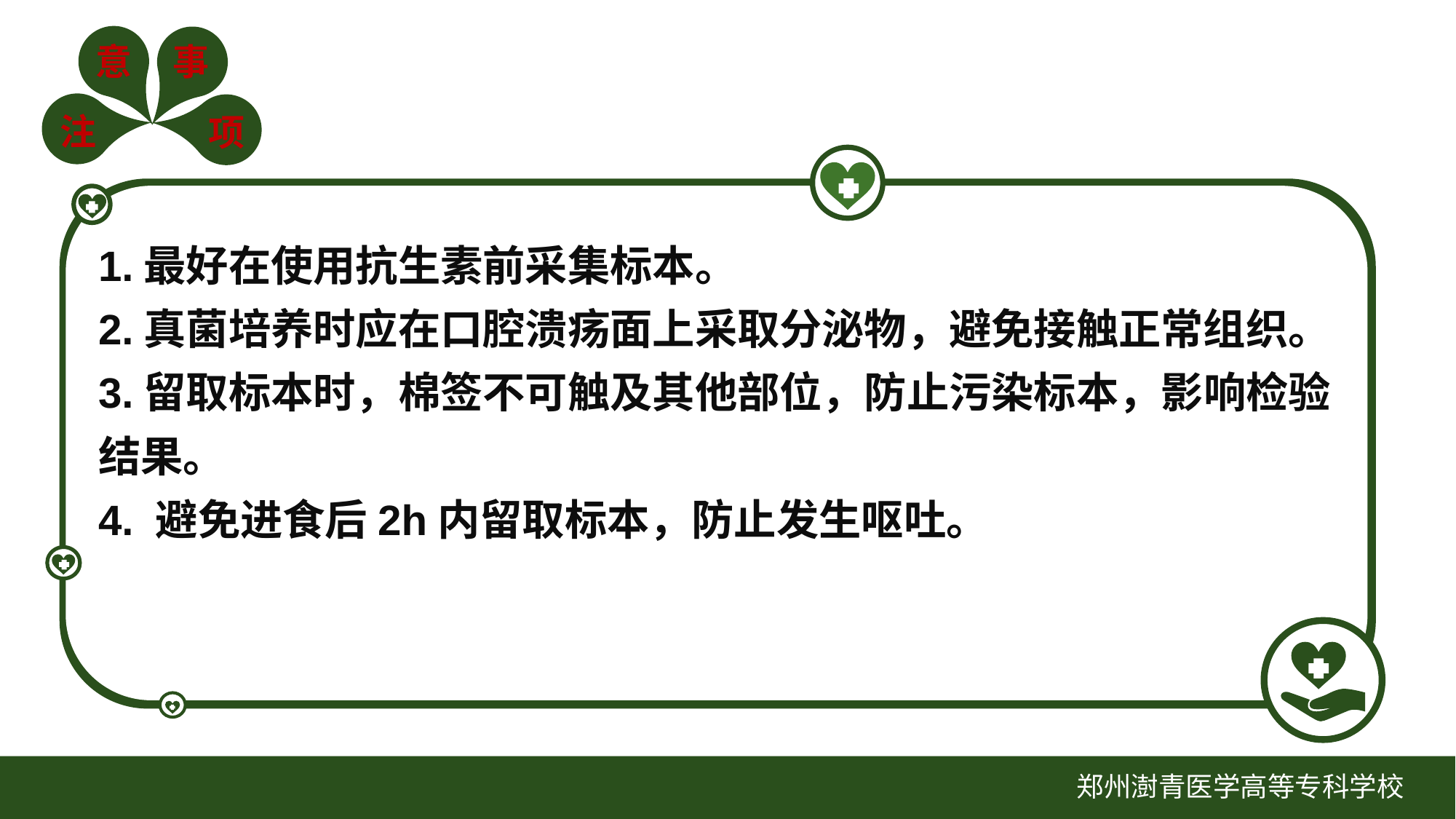

1.最好在使用抗生素前采集标本。
2.真菌培养时应在口腔溃疡面上采取分泌物，避免接触正常组织。
3.留取标本时，棉签不可触及其他部位，防止污染标本，影响检验结果。
4. 避免进食后2h内留取标本，防止发生呕吐。
郑州澍青医学高等专科学校